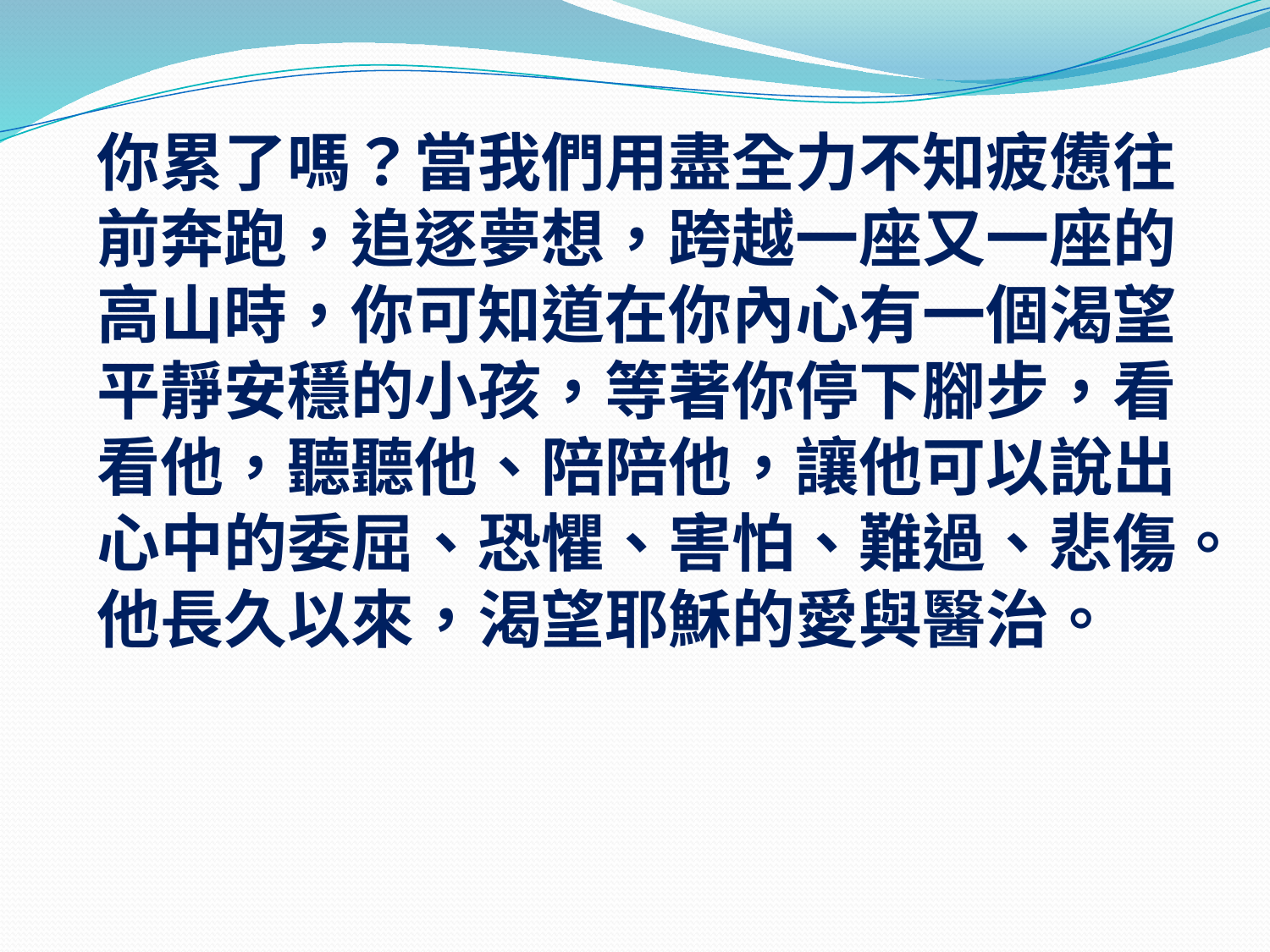

你累了嗎？當我們用盡全力不知疲憊往前奔跑，追逐夢想，跨越一座又一座的高山時，你可知道在你內心有一個渴望平靜安穩的小孩，等著你停下腳步，看看他，聽聽他、陪陪他，讓他可以說出心中的委屈、恐懼、害怕、難過、悲傷。他長久以來，渴望耶穌的愛與醫治。